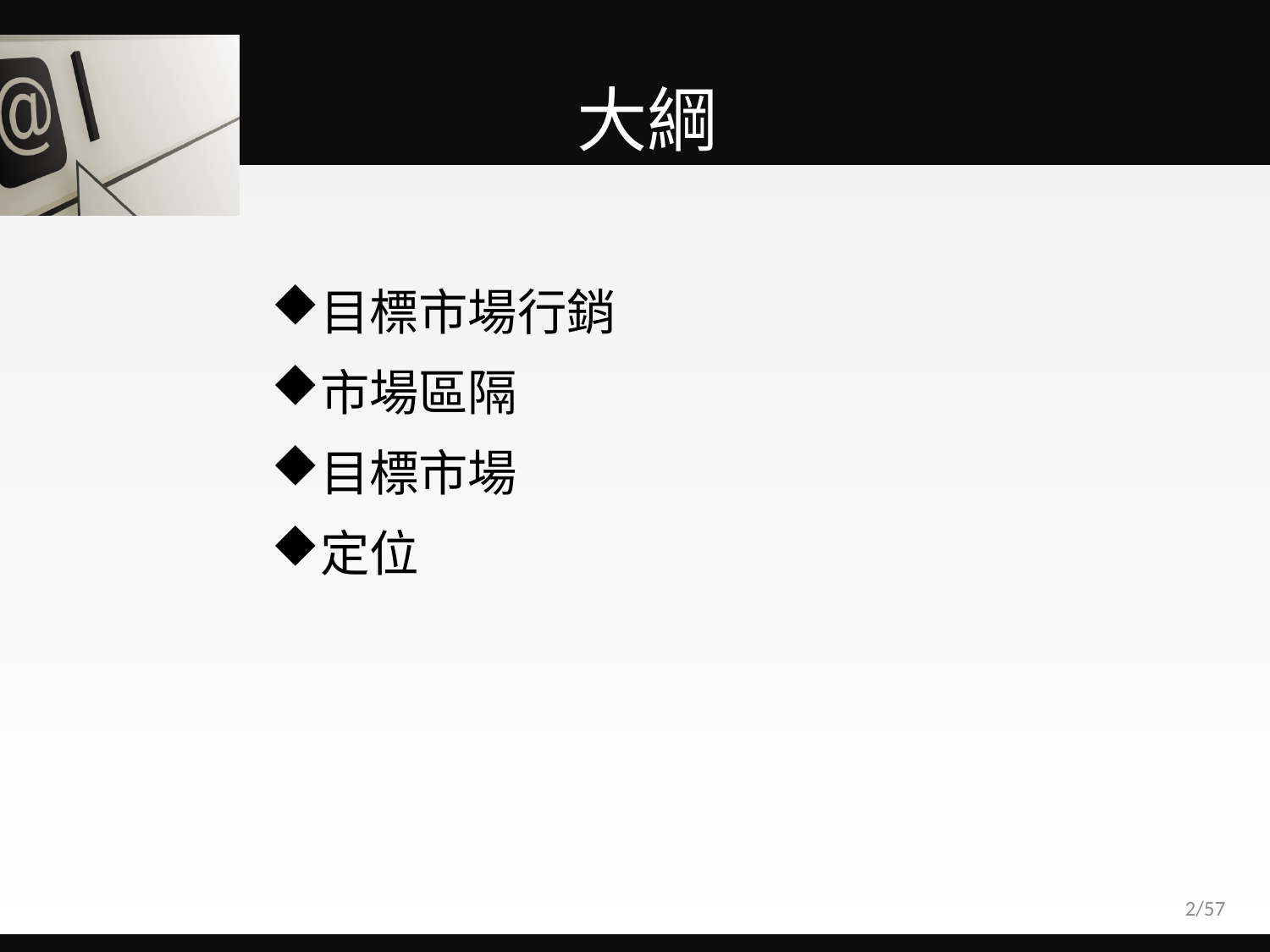

# 大綱
目標市場行銷
市場區隔
目標市場
定位
2/57